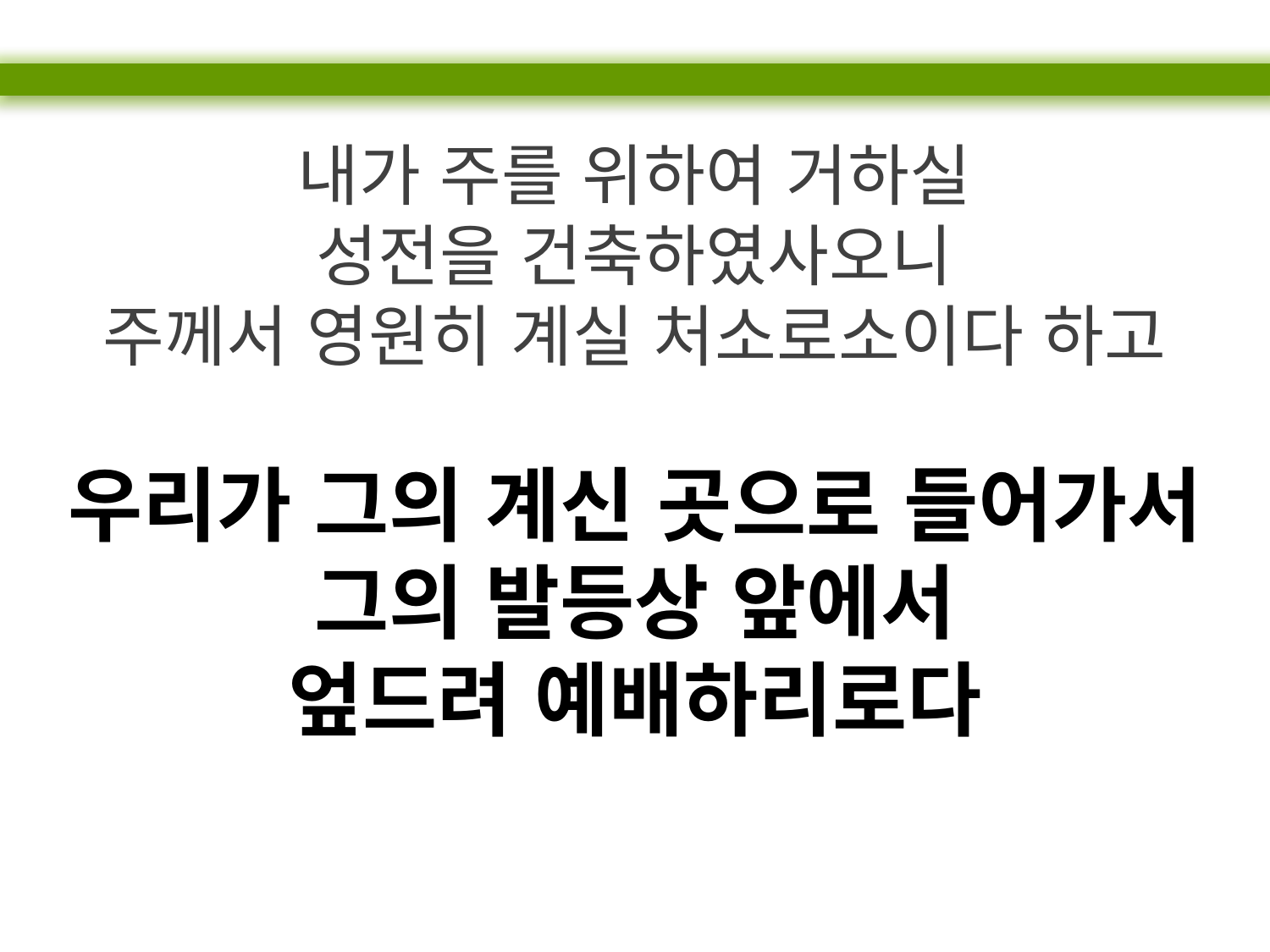

내가 주를 위하여 거하실
성전을 건축하였사오니
주께서 영원히 계실 처소로소이다 하고
우리가 그의 계신 곳으로 들어가서
그의 발등상 앞에서
엎드려 예배하리로다